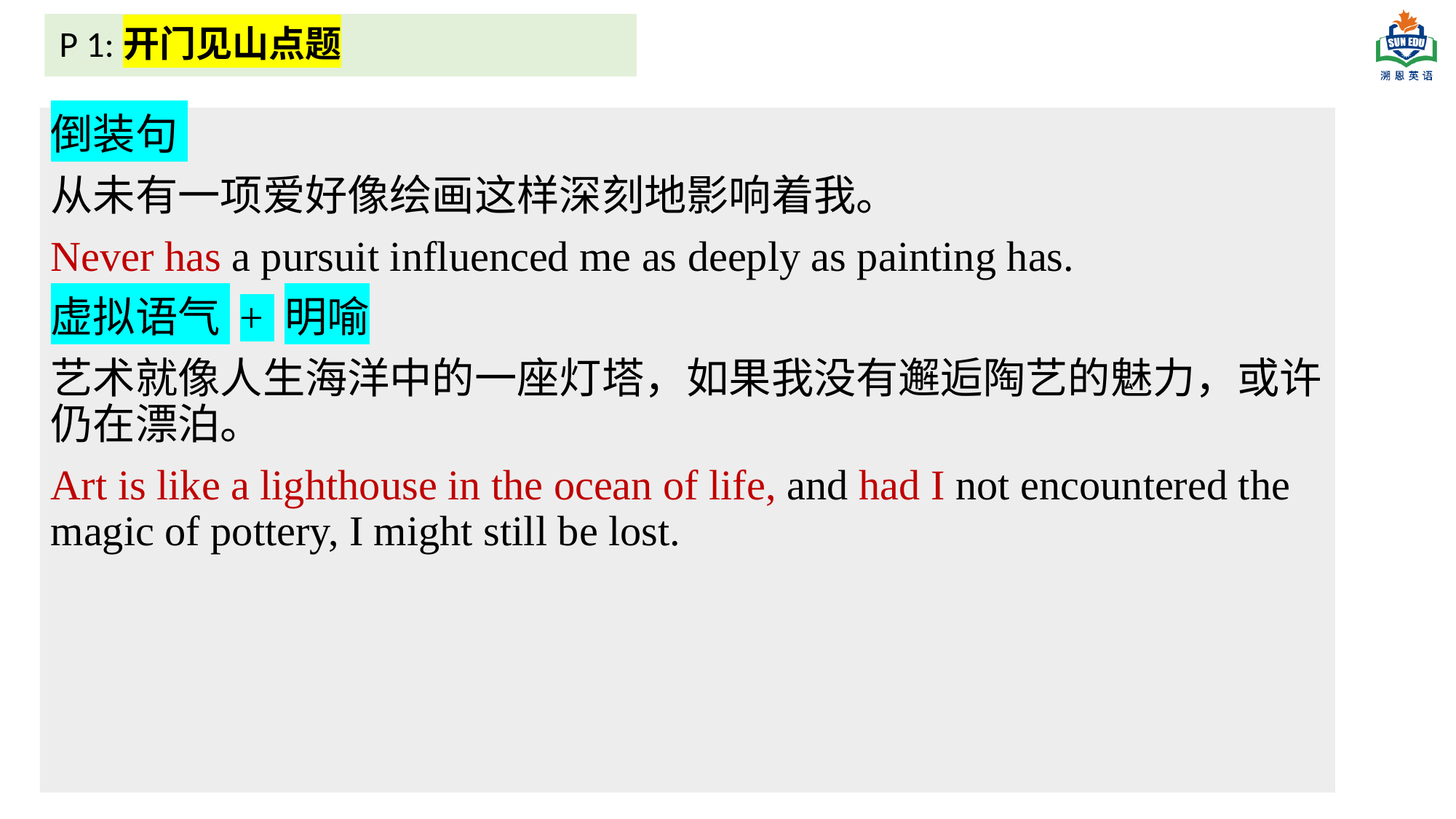

P 1:开门见山点题
倒装句
从未有一项爱好像绘画这样深刻地影响着我。
Never has a pursuit influenced me as deeply as painting has.
虚拟语气 + 明喻
艺术就像人生海洋中的一座灯塔，如果我没有邂逅陶艺的魅力，或许仍在漂泊。
Art is like a lighthouse in the ocean of life, and had I not encountered the magic of pottery, I might still be lost.